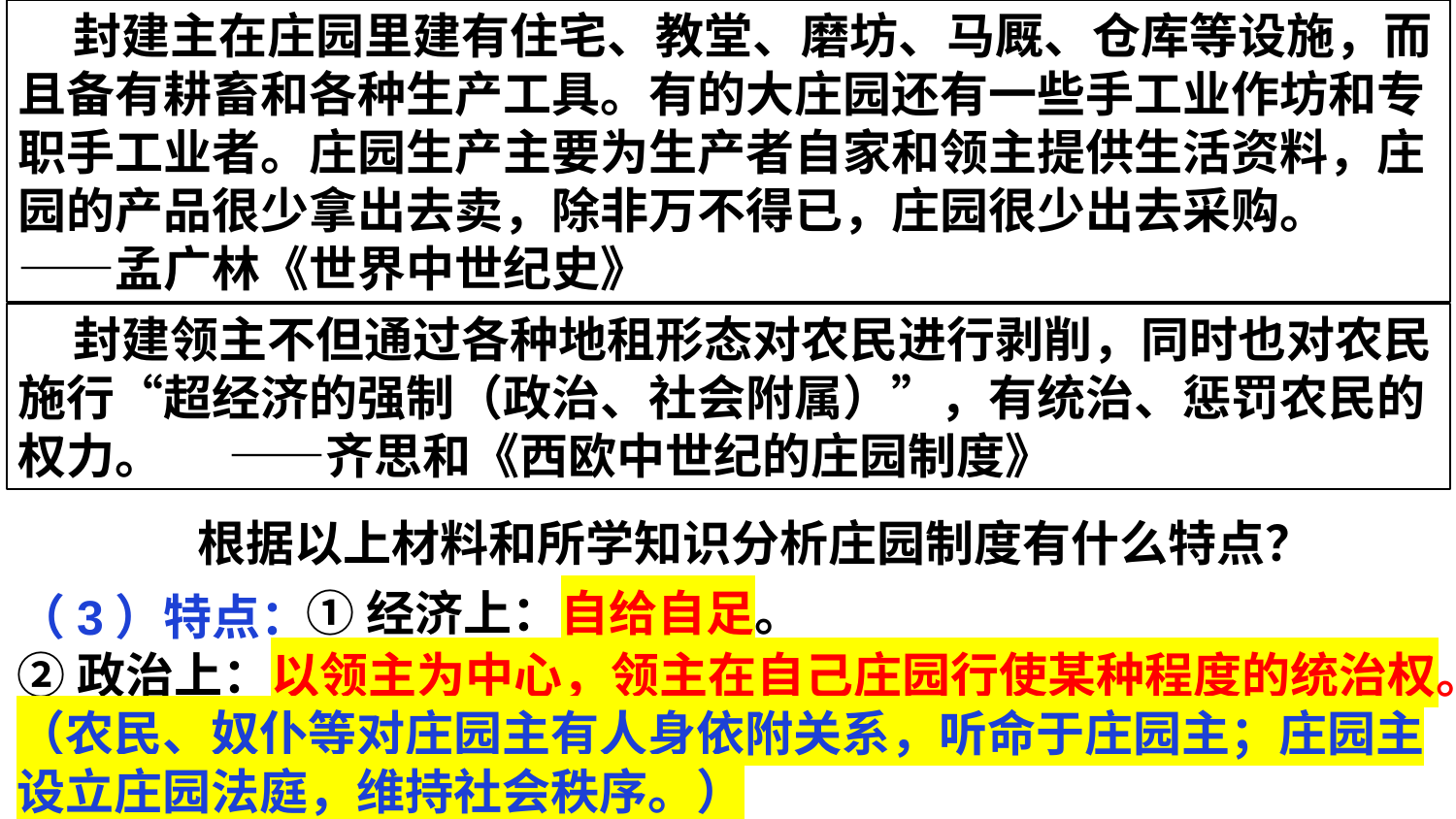

封建主在庄园里建有住宅、教堂、磨坊、马厩、仓库等设施，而且备有耕畜和各种生产工具。有的大庄园还有一些手工业作坊和专职手工业者。庄园生产主要为生产者自家和领主提供生活资料，庄园的产品很少拿出去卖，除非万不得已，庄园很少出去采购。   ——孟广林《世界中世纪史》
    封建领主不但通过各种地租形态对农民进行剥削，同时也对农民施行“超经济的强制（政治、社会附属）”，有统治、惩罚农民的权力。      ——齐思和《西欧中世纪的庄园制度》
根据以上材料和所学知识分析庄园制度有什么特点？
①经济上：自给自足。
（3）特点：
②政治上：以领主为中心，领主在自己庄园行使某种程度的统治权。（农民、奴仆等对庄园主有人身依附关系，听命于庄园主；庄园主设立庄园法庭，维持社会秩序。）